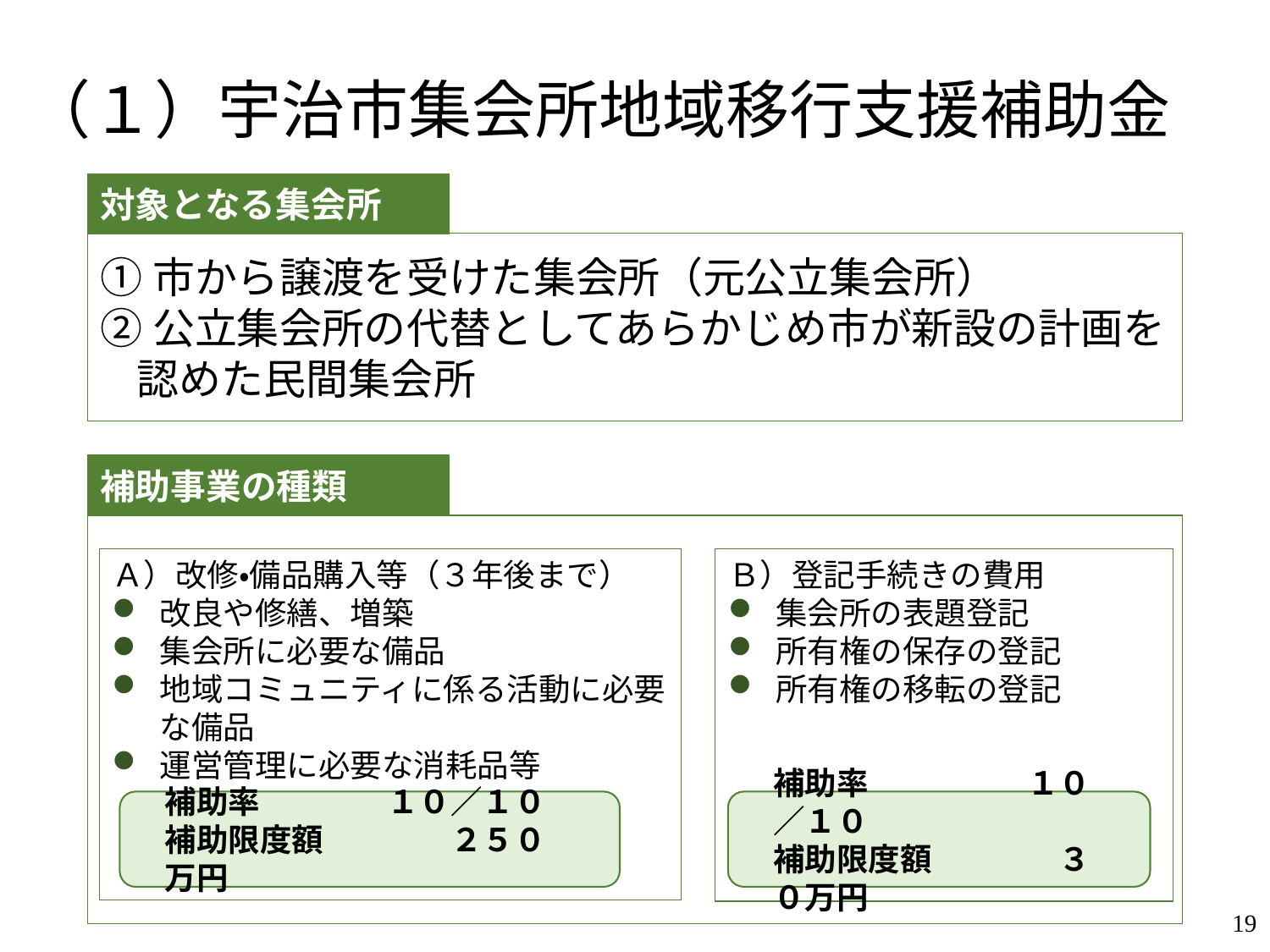

# （１）宇治市集会所地域移行支援補助金
対象となる集会所
①市から譲渡を受けた集会所（元公立集会所）
②公立集会所の代替としてあらかじめ市が新設の計画を認めた民間集会所
補助事業の種類

Ａ）改修・備品購入等（３年後まで）
改良や修繕、増築
集会所に必要な備品
地域コミュニティに係る活動に必要な備品
運営管理に必要な消耗品等
補助率	　　　１０／１０
補助限度額	　２５０万円
Ｂ）登記手続きの費用
集会所の表題登記
所有権の保存の登記
所有権の移転の登記

補助率		１０／１０
補助限度額	　３０万円
19